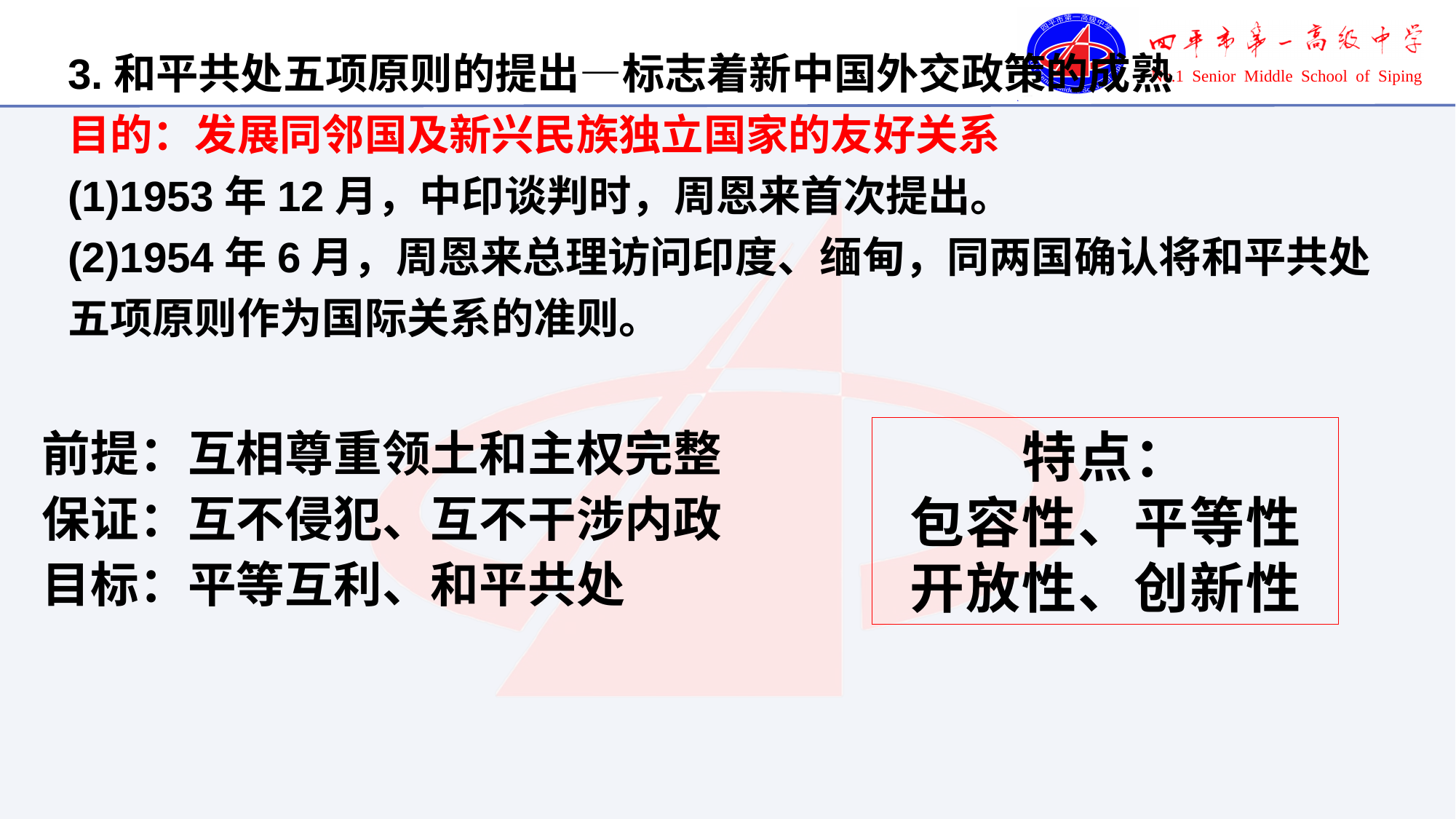

3.和平共处五项原则的提出—标志着新中国外交政策的成熟
目的：发展同邻国及新兴民族独立国家的友好关系
(1)1953年12月，中印谈判时，周恩来首次提出。
(2)1954年6月，周恩来总理访问印度、缅甸，同两国确认将和平共处五项原则作为国际关系的准则。
前提：互相尊重领土和主权完整
保证：互不侵犯、互不干涉内政
目标：平等互利、和平共处
特点：
包容性、平等性
开放性、创新性